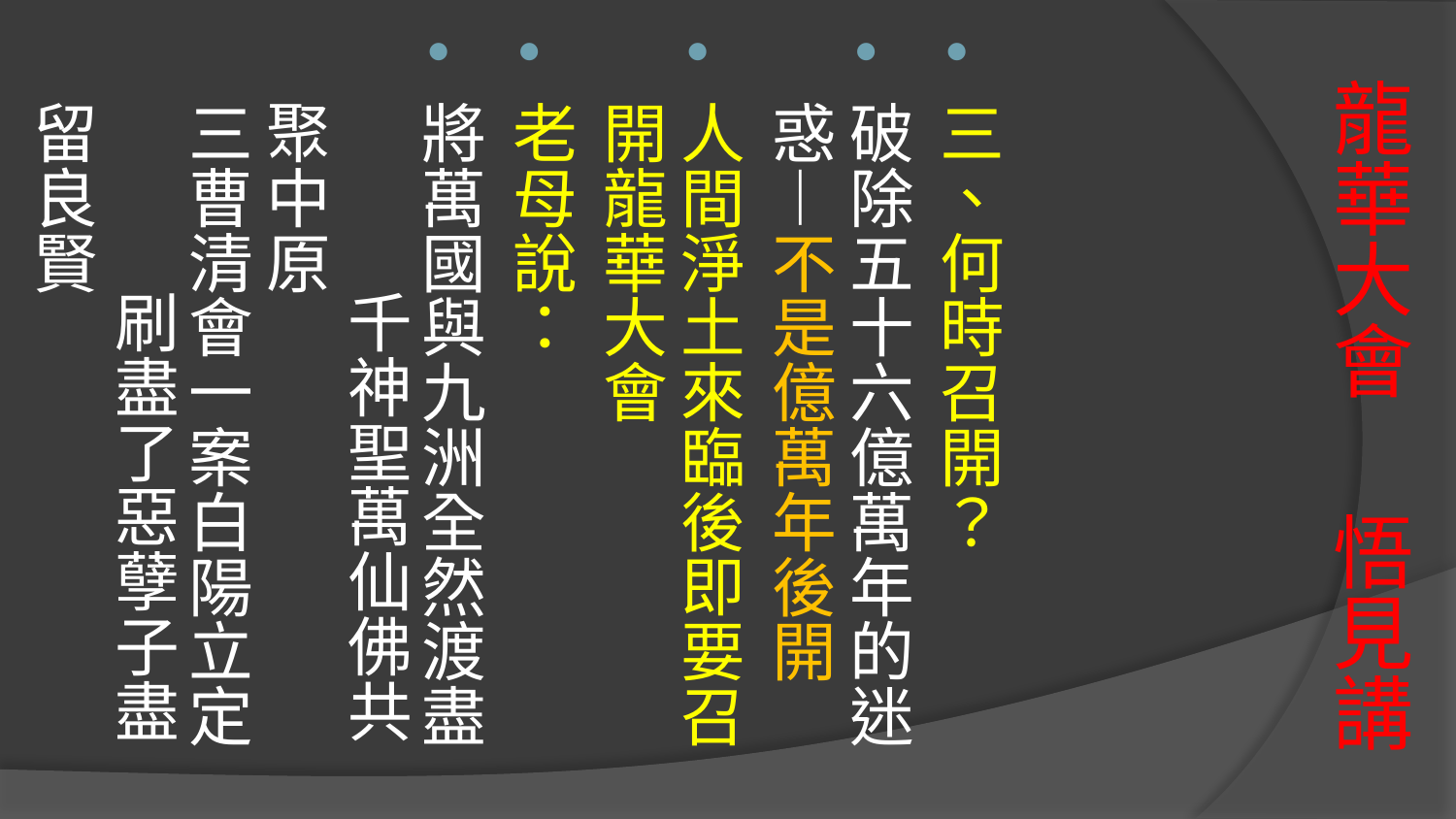

三、何時召開？
破除五十六億萬年的迷惑—不是億萬年後開
人間淨土來臨後即要召開龍華大會
老母說：
將萬國與九洲全然渡盡                千神聖萬仙佛共聚中原
三曹清會一案白陽立定                刷盡了惡孽子盡留良賢
# 龍華大會      悟見講